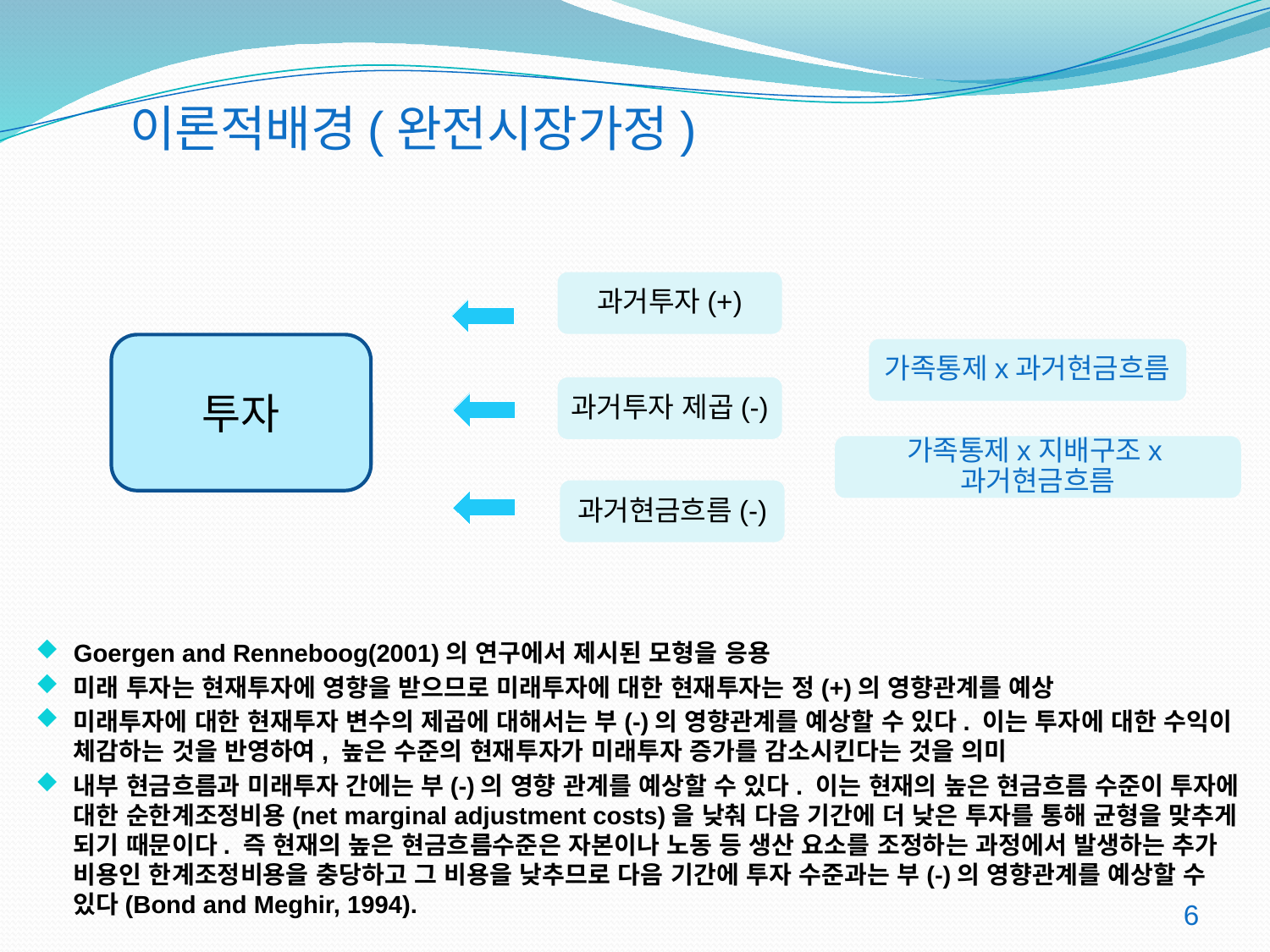

# 이론적배경(완전시장가정)

과거투자(+)

투자

가족통제x과거현금흐름

과거투자 제곱(-)

가족통제x지배구조x과거현금흐름

과거현금흐름(-)

Goergen and Renneboog(2001)의 연구에서 제시된 모형을 응용
미래 투자는 현재투자에 영향을 받으므로 미래투자에 대한 현재투자는 정(+)의 영향관계를 예상
미래투자에 대한 현재투자 변수의 제곱에 대해서는 부(-)의 영향관계를 예상할 수 있다. 이는 투자에 대한 수익이 체감하는 것을 반영하여, 높은 수준의 현재투자가 미래투자 증가를 감소시킨다는 것을 의미
내부 현금흐름과 미래투자 간에는 부(-)의 영향 관계를 예상할 수 있다. 이는 현재의 높은 현금흐름 수준이 투자에 대한 순한계조정비용(net marginal adjustment costs)을 낮춰 다음 기간에 더 낮은 투자를 통해 균형을 맞추게 되기 때문이다. 즉 현재의 높은 현금흐름수준은 자본이나 노동 등 생산 요소를 조정하는 과정에서 발생하는 추가 비용인 한계조정비용을 충당하고 그 비용을 낮추므로 다음 기간에 투자 수준과는 부(-)의 영향관계를 예상할 수 있다(Bond and Meghir, 1994).
6
6